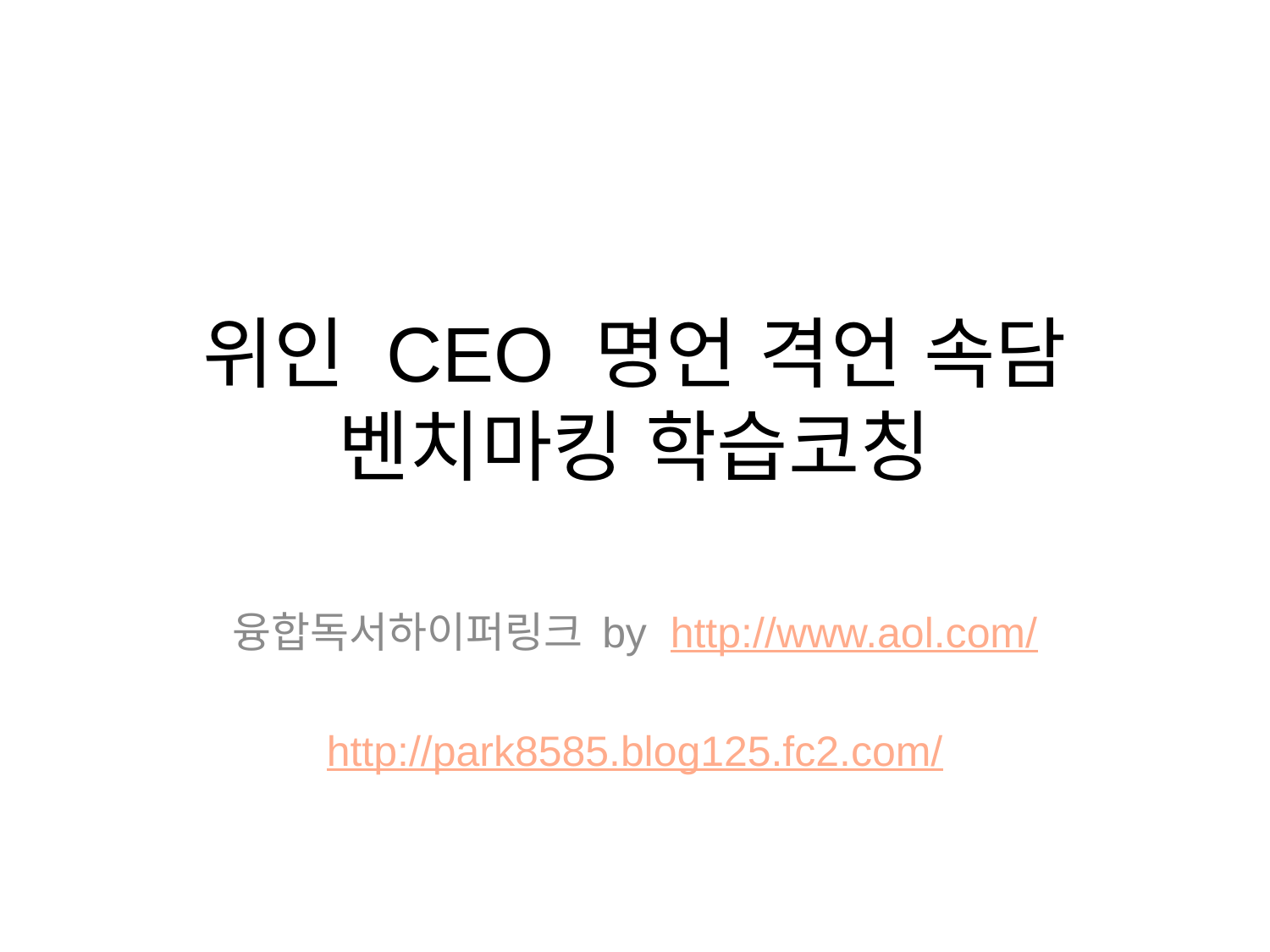

# 위인 CEO 명언 격언 속담 벤치마킹 학습코칭

융합독서하이퍼링크 by  http://www.aol.com/

http://park8585.blog125.fc2.com/